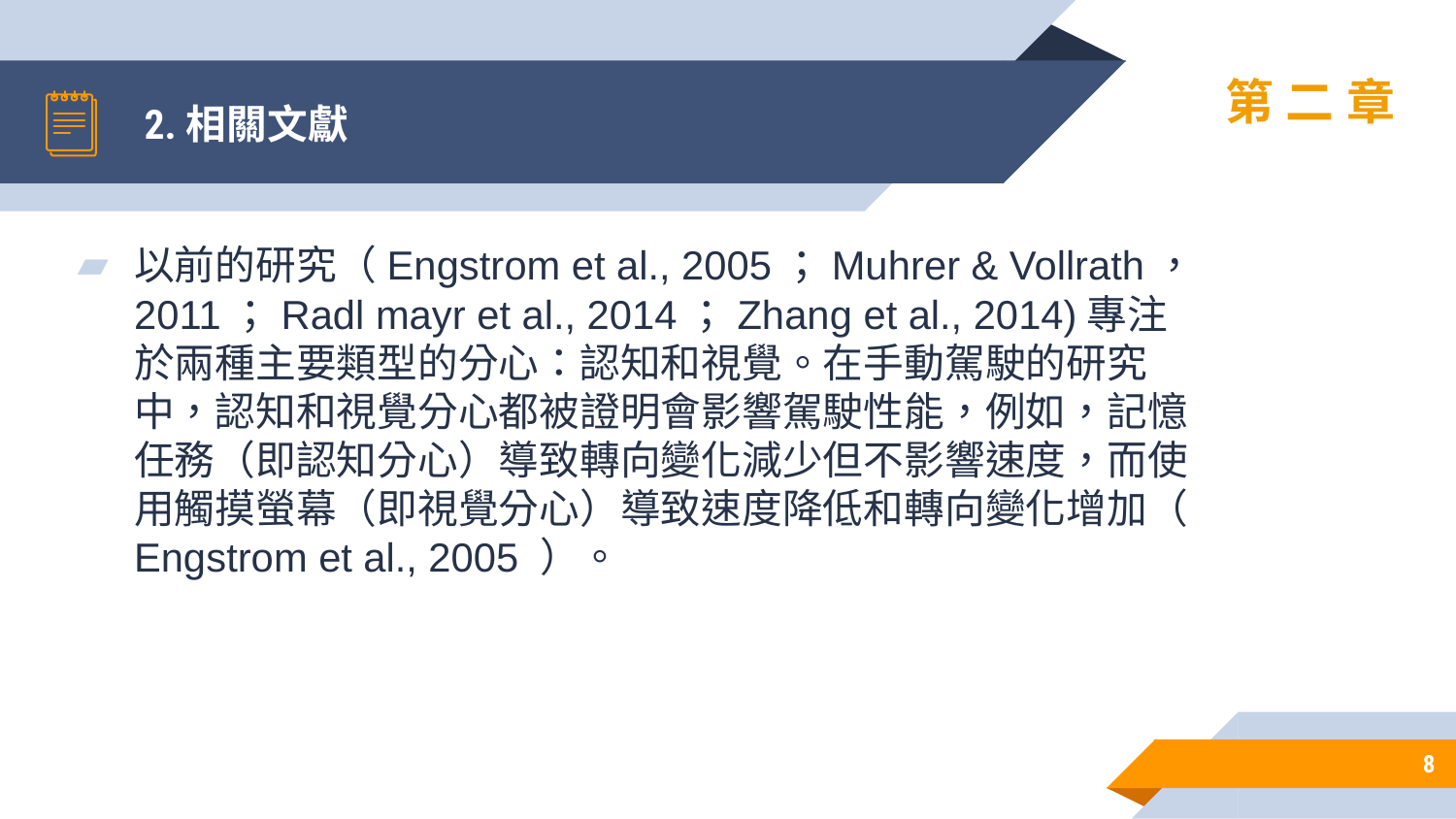

# 2.相關文獻
第二章

以前的研究（Engstrom et al., 2005；Muhrer & Vollrath，2011；Radl mayr et al., 2014；Zhang et al., 2014)專注於兩種主要類型的分心：認知和視覺。在手動駕駛的研究中，認知和視覺分心都被證明會影響駕駛性能，例如，記憶任務（即認知分心）導致轉向變化減少但不影響速度，而使用觸摸螢幕（即視覺分心）導致速度降低和轉向變化增加（ Engstrom et al., 2005 ）。
8